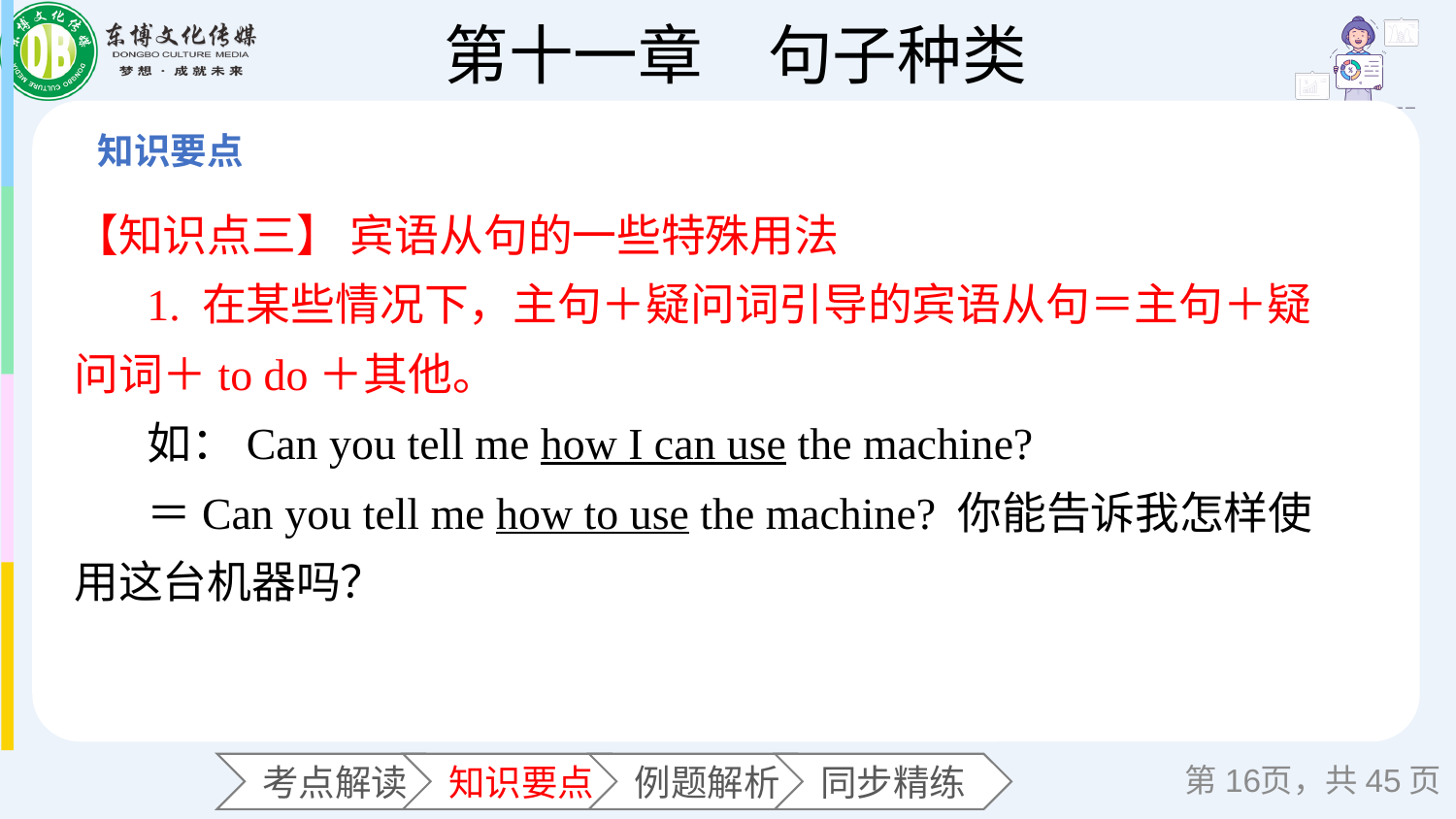

【知识点三】 宾语从句的一些特殊用法
1. 在某些情况下，主句＋疑问词引导的宾语从句＝主句＋疑问词＋to do＋其他。
如：Can you tell me how I can use the machine?
＝Can you tell me how to use the machine? 你能告诉我怎样使用这台机器吗？
第16页，共45页